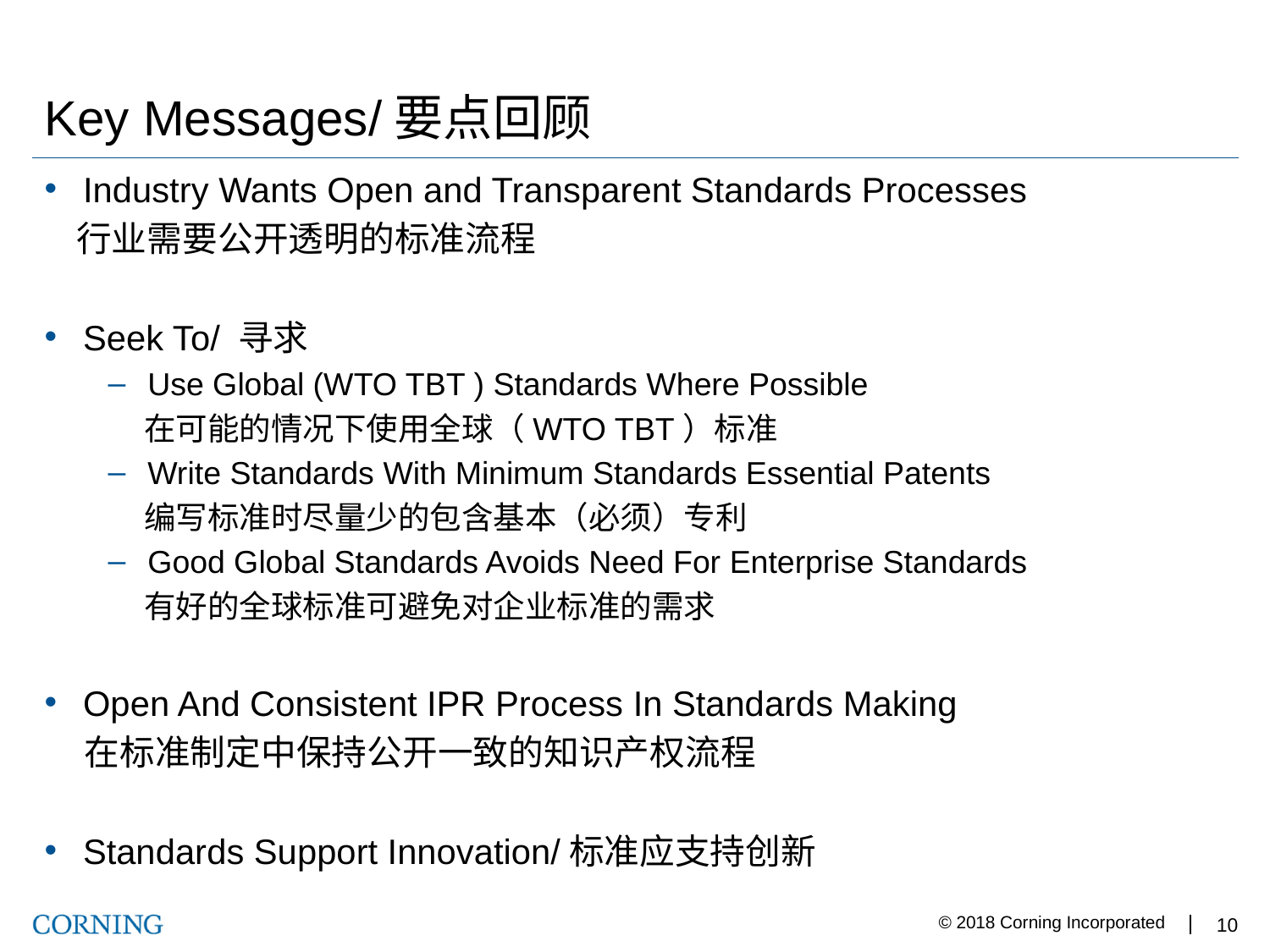

# Key Messages/要点回顾
Industry Wants Open and Transparent Standards Processes
   行业需要公开透明的标准流程

Seek To/ 寻求
Use Global (WTO TBT ) Standards Where Possible
    在可能的情况下使用全球（WTO TBT）标准
Write Standards With Minimum Standards Essential Patents
    编写标准时尽量少的包含基本（必须）专利
Good Global Standards Avoids Need For Enterprise Standards
    有好的全球标准可避免对企业标准的需求

Open And Consistent IPR Process In Standards Making
    在标准制定中保持公开一致的知识产权流程

Standards Support Innovation/标准应支持创新